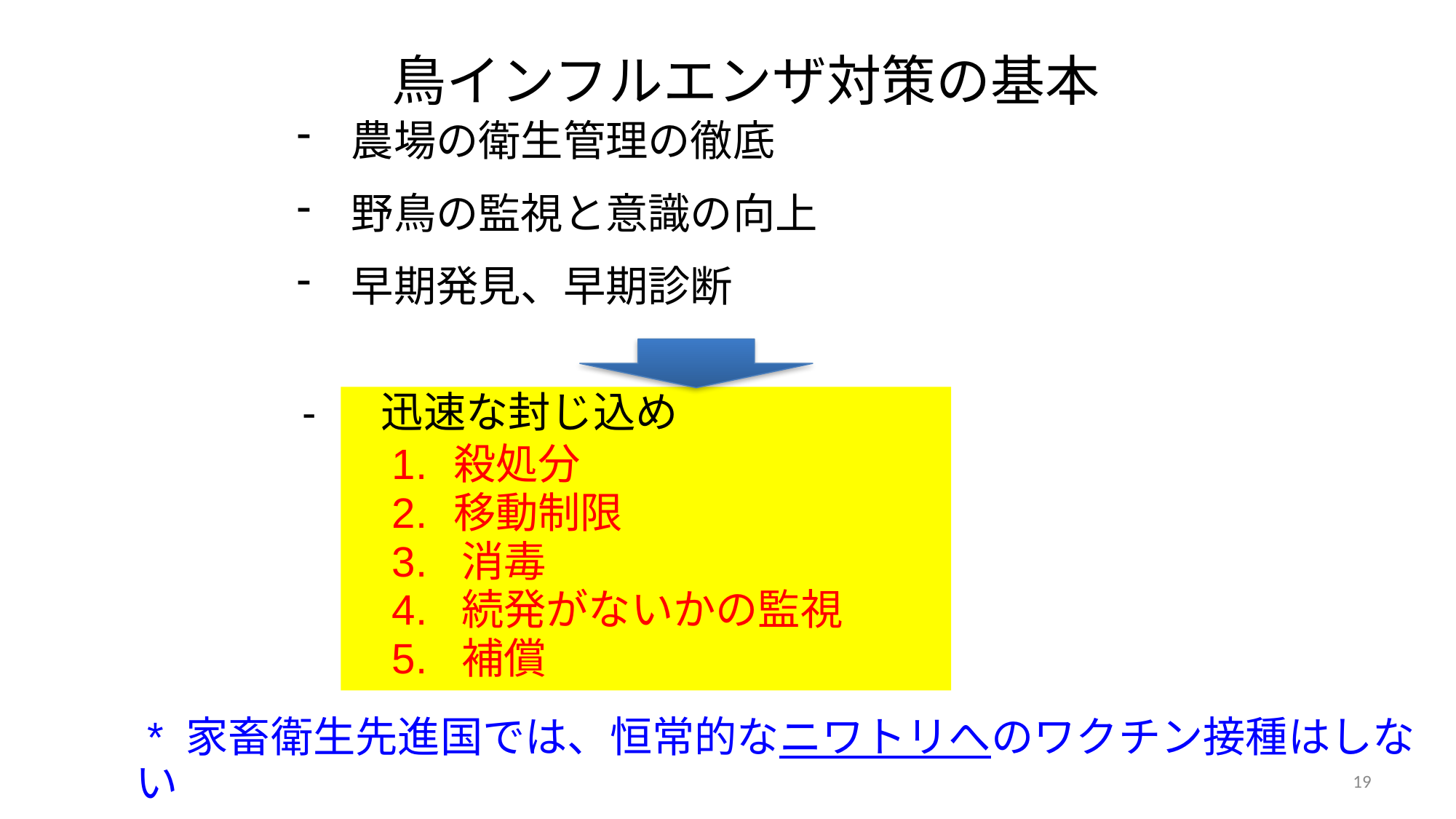

鳥インフルエンザ対策の基本
農場の衛生管理の徹底

野鳥の監視と意識の向上

早期発見、早期診断

- 　迅速な封じ込め

殺処分
移動制限
3.  消毒
4.  続発がないかの監視
5.  補償
 * 家畜衛生先進国では、恒常的なニワトリへのワクチン接種はしない
19